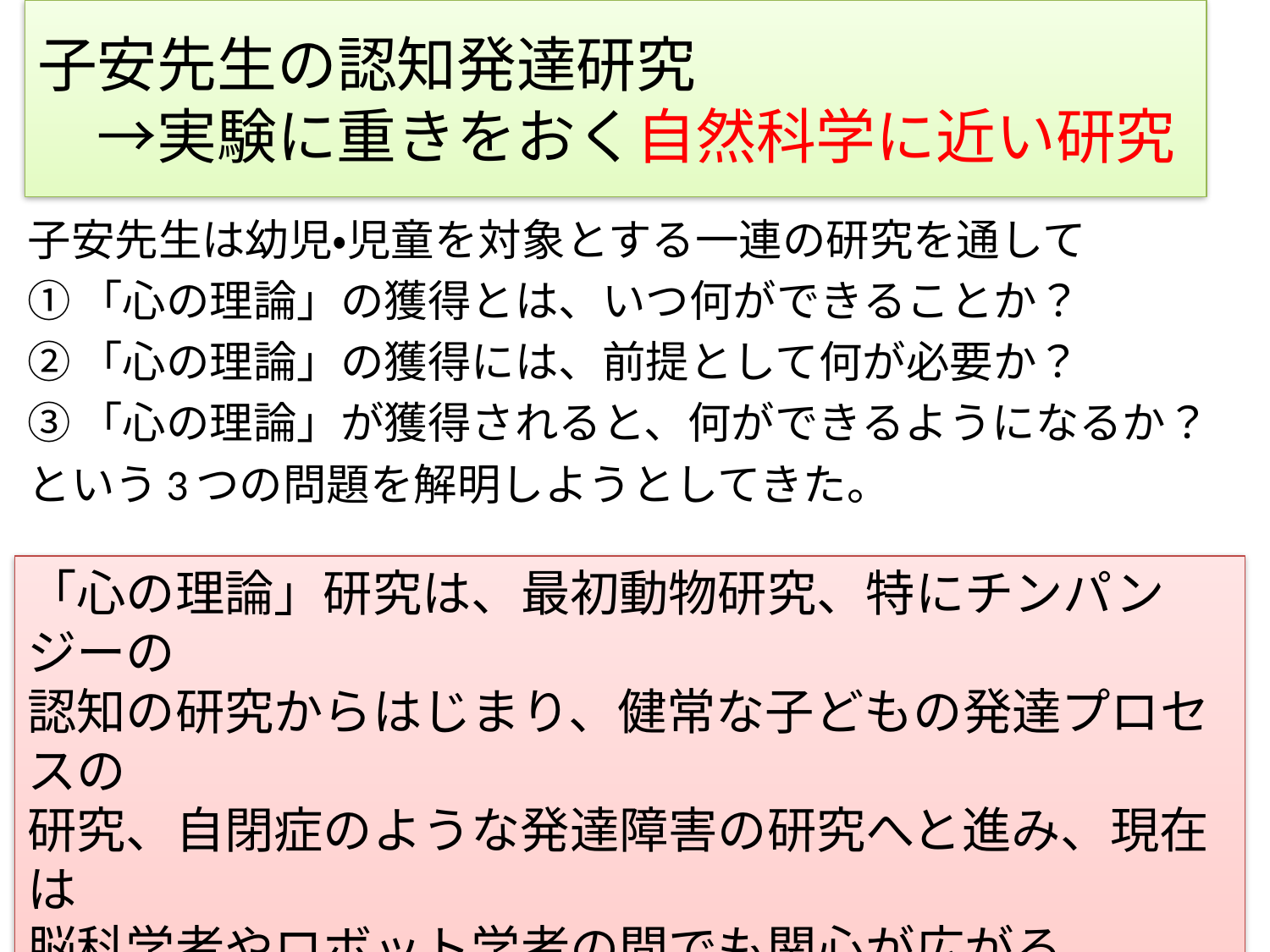

# 子安先生の認知発達研究 　→実験に重きをおく自然科学に近い研究
子安先生は幼児・児童を対象とする一連の研究を通して
①「心の理論」の獲得とは、いつ何ができることか？
②「心の理論」の獲得には、前提として何が必要か？
③「心の理論」が獲得されると、何ができるようになるか？
という3つの問題を解明しようとしてきた。

「心の理論」研究は、最初動物研究、特にチンパンジーの
認知の研究からはじまり、健常な子どもの発達プロセスの
研究、自閉症のような発達障害の研究へと進み、現在は
脳科学者やロボット学者の間でも関心が広がる。
　→「心の理論」研究は学問の世界を変えた